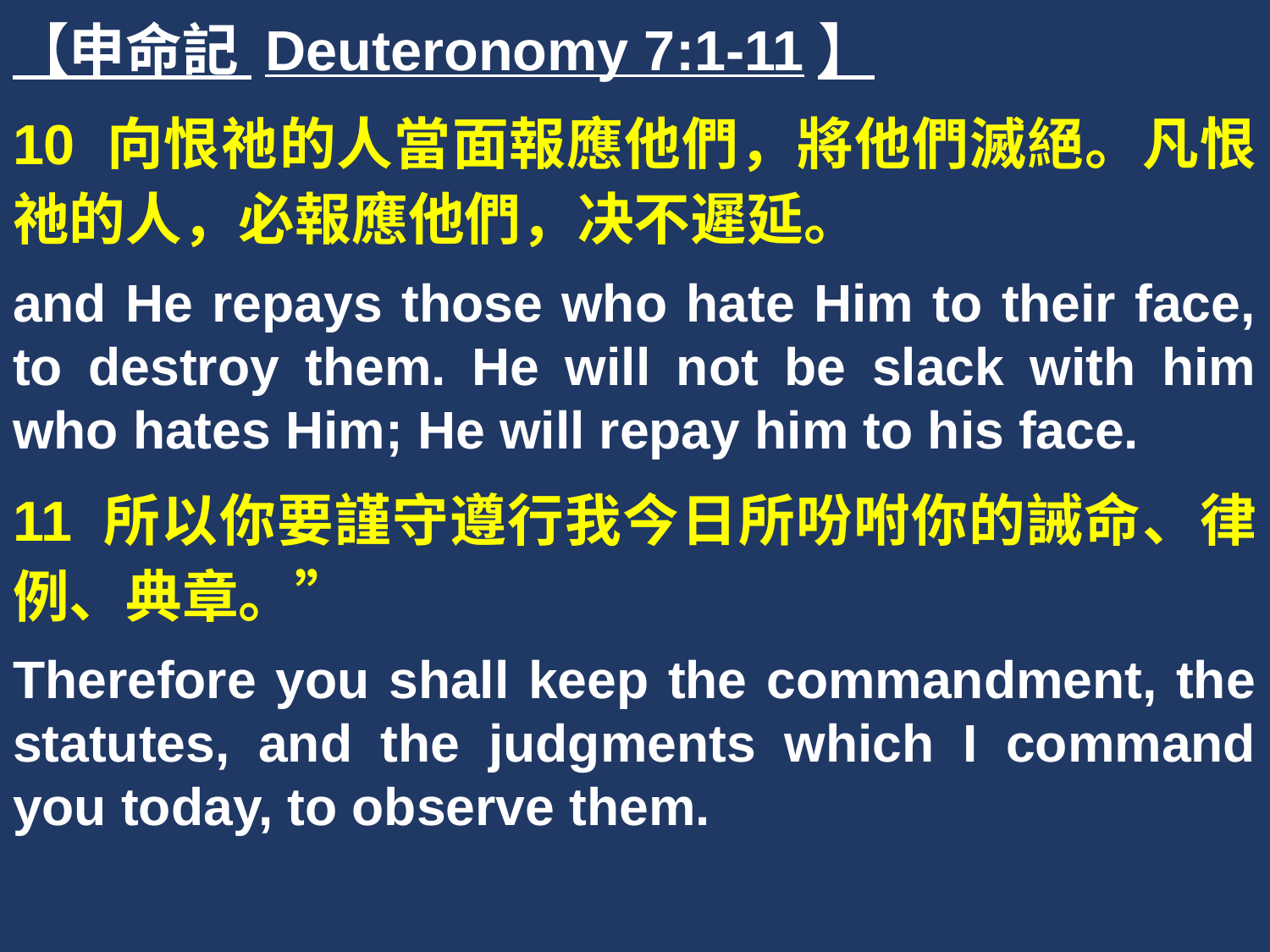

【申命記 Deuteronomy 7:1-11】
10 向恨祂的人當面報應他們，將他們滅絕。凡恨祂的人，必報應他們，决不遲延。
and He repays those who hate Him to their face, to destroy them. He will not be slack with him who hates Him; He will repay him to his face.
11 所以你要謹守遵行我今日所吩咐你的誡命、律例、典章。”
Therefore you shall keep the commandment, the statutes, and the judgments which I command you today, to observe them.